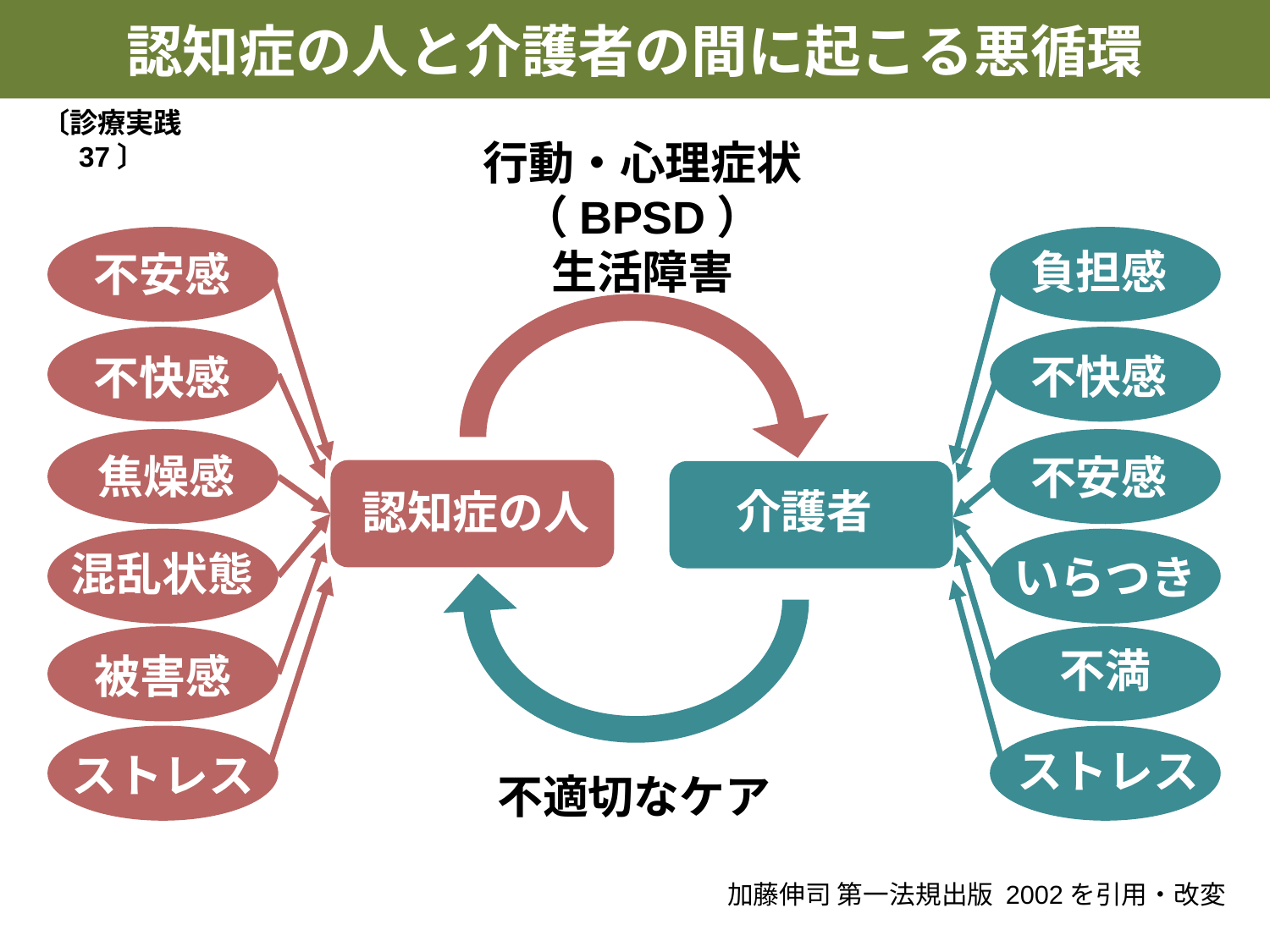

認知症の人と介護者の間に起こる悪循環
〔診療実践 37〕
行動・心理症状（BPSD）
生活障害

不安感

不快感

焦燥感

混乱状態

被害感

ストレス

負担感

不快感

不安感

いらつき

不満

ストレス

介護者
認知症の人

不適切なケア
加藤伸司 第一法規出版 2002を引用・改変